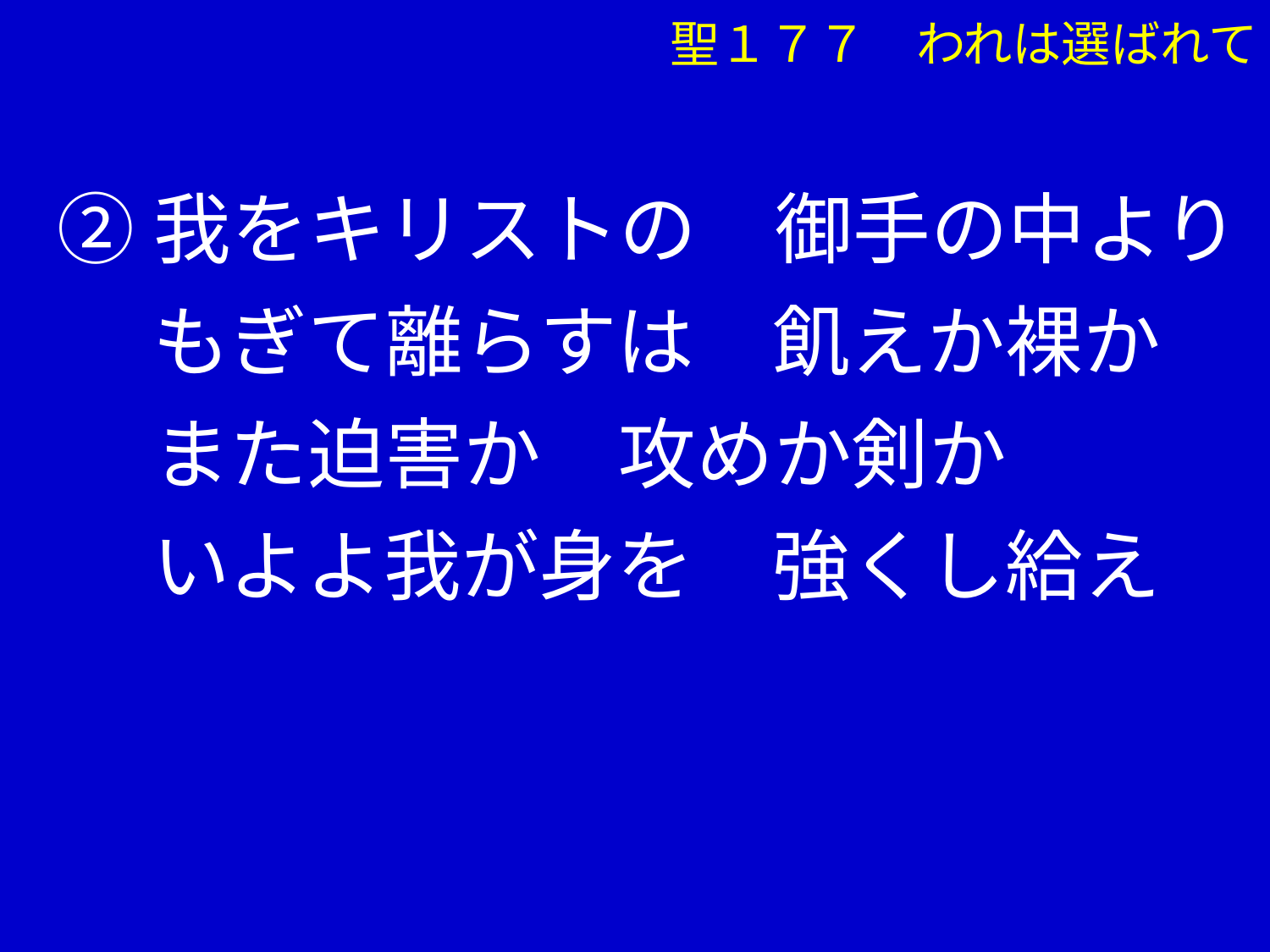

聖１７７　われは選ばれて

②我をキリストの　御手の中より
　 もぎて離らすは　飢えか裸か
　 また迫害か　攻めか剣か
　 いよよ我が身を　強くし給え